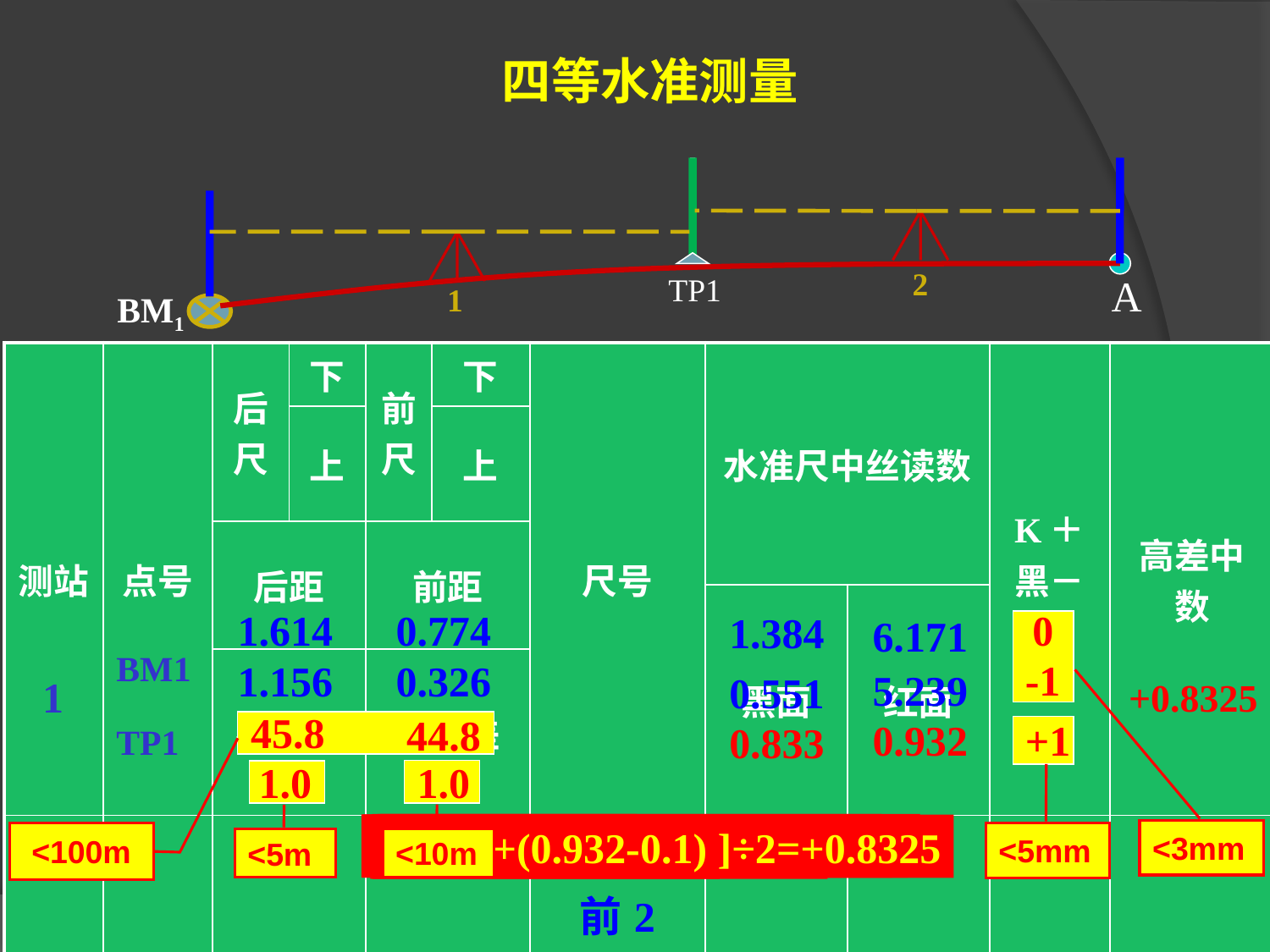

四等水准测量

2

TP1

A
1
BM1

| 测站 | 点号 | 后尺 | 下 | 前尺 | 下 | 尺号 | 水准尺中丝读数 |  | K＋黑－红 | 高差中数 |
| --- | --- | --- | --- | --- | --- | --- | --- | --- | --- | --- |
|  |  |  | 上 |  | 上 |  |  |  |  |  |
|  |  | 后距 |  | 前距 |  |  |  |  |  |  |
|  |  |  |  |  |  |  | 黑面 | 红面 |  |  |
|  |  | 视距差 |  | 累积差 |  |  |  |  |  |  |
|  |  |  |  |  |  | 后1 前2 K1=4.787 K2=4.687 |  |  |  |  |
1.614
1.156
0
0.774
0.326
1.384
6.171

BM1

TP1
-1
5.239
0.551
1
+0.8325
45.8
44.8
0.932
+1
0.833

1.0
1.0

[0.833-(0.932-0.1)] ×1000=+1
(K1+1.384-6.171) ×1000=0
45.8-44.8=1.0
1.384-0.551=0.833
(1.614-1.156)×100=45.8
(K2+0.551-5.239) ×1000=-1
[0.833+(0.932-0.1) ]÷2=+0.8325
(0.774-0.326 )×100=44.8
6.171-5.239=0.932
<3mm
<100m
<5mm
<10m
<5m